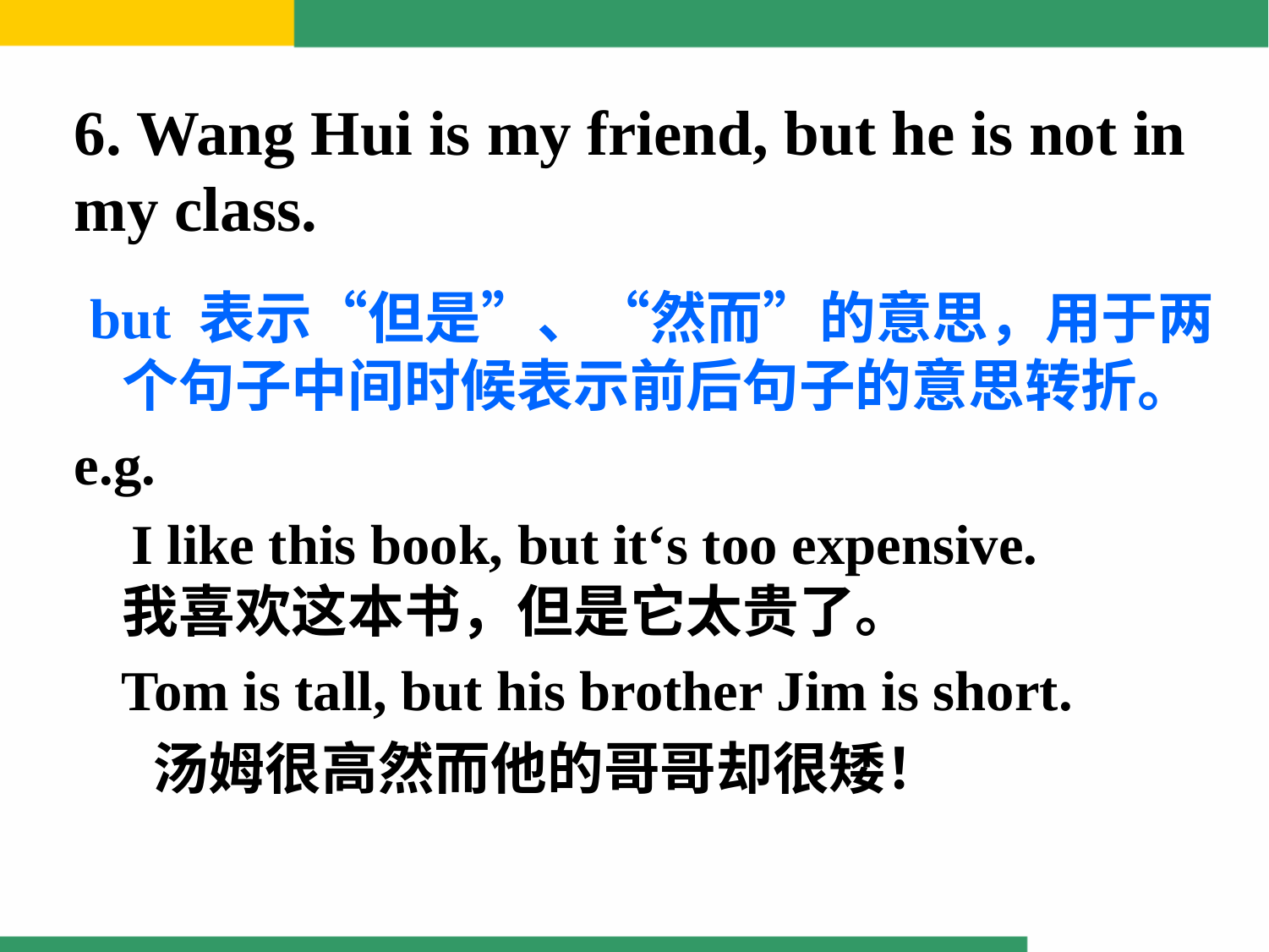

# 6. Wang Hui is my friend, but he is not in my class.
 but 表示“但是”、“然而”的意思，用于两个句子中间时候表示前后句子的意思转折。
e.g.
    I like this book, but it‘s too expensive.           我喜欢这本书，但是它太贵了。
   Tom is tall, but his brother Jim is short.
     汤姆很高然而他的哥哥却很矮！